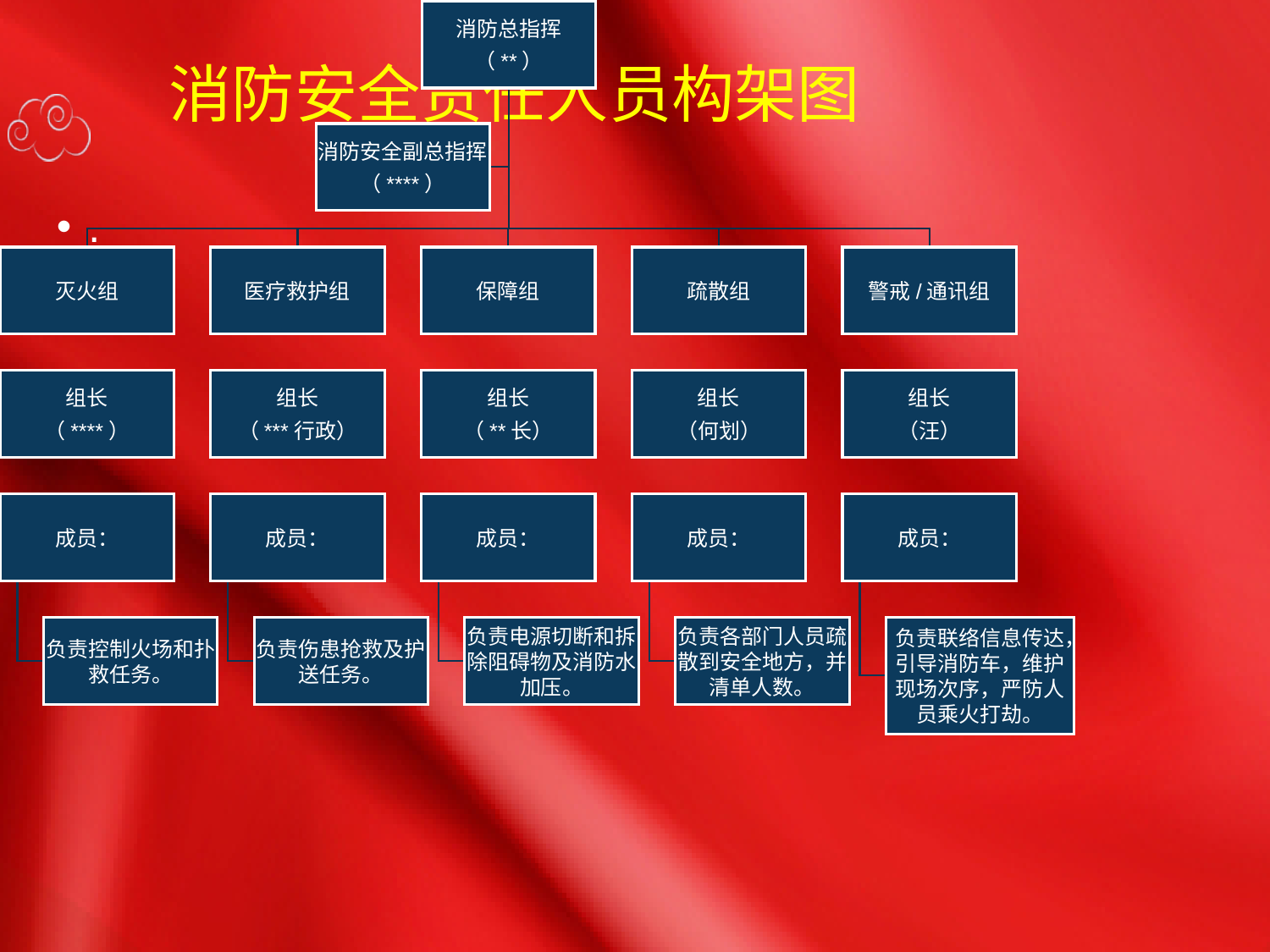

# 消防安全责任人员构架图
消防总指挥
（**）
灭火组
组长
（****）
成员：
负责控制火场和扑救任务。
医疗救护组
组长
（***行政）
成员：
负责伤患抢救及护送任务。
保障组
组长
（**长）
成员：
负责电源切断和拆除阻碍物及消防水加压。
疏散组
组长
（何划）
成员：
负责各部门人员疏散到安全地方，并清单人数。
警戒/通讯组
组长
（汪）
成员：
负责联络信息传达，引导消防车，维护现场次序，严防人员乘火打劫。
消防安全副总指挥
（****）
.